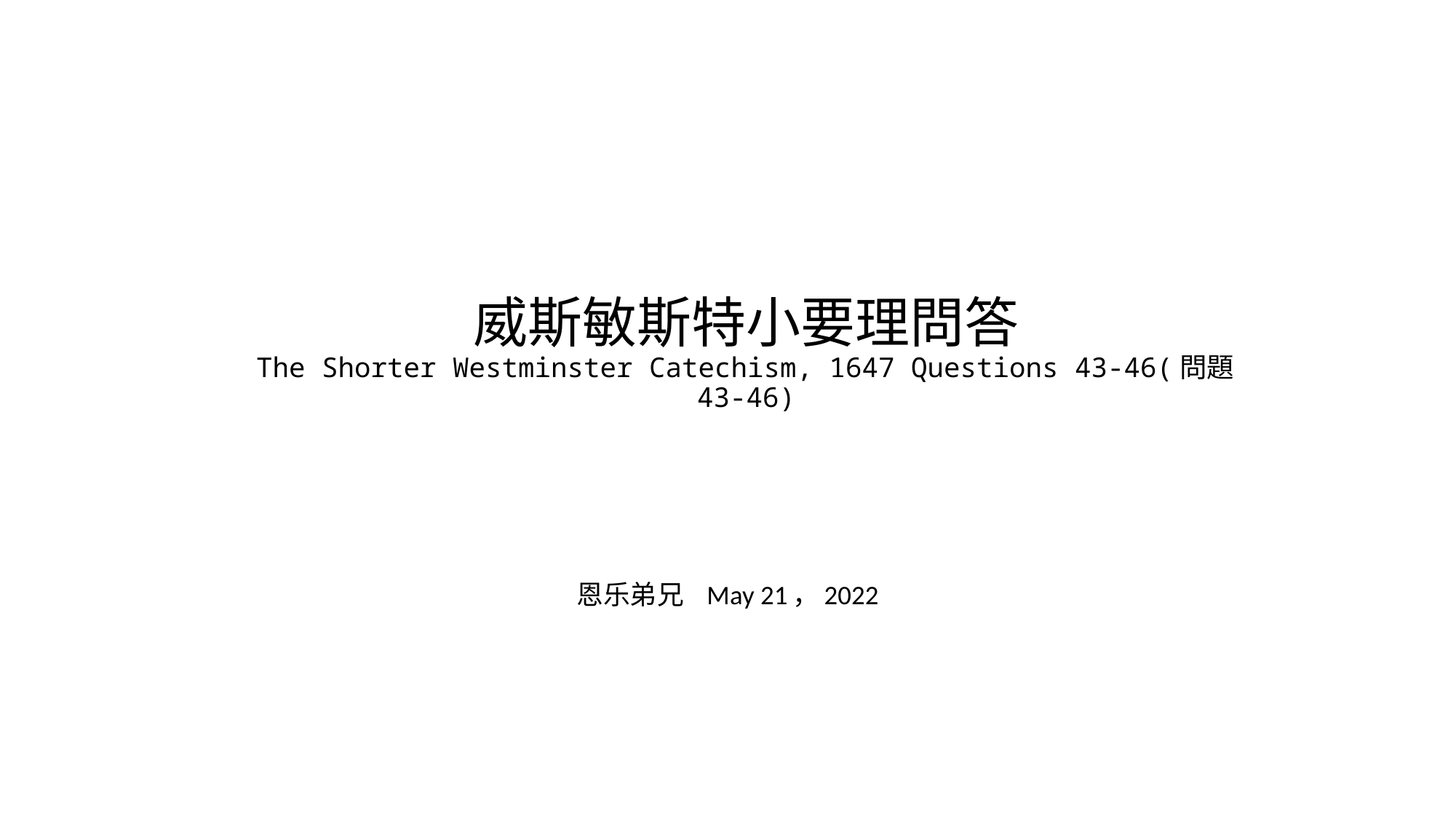

# 威斯敏斯特小要理問答 The Shorter Westminster Catechism, 1647 Questions 43-46(問題43-46)

恩乐弟兄   May 21，2022